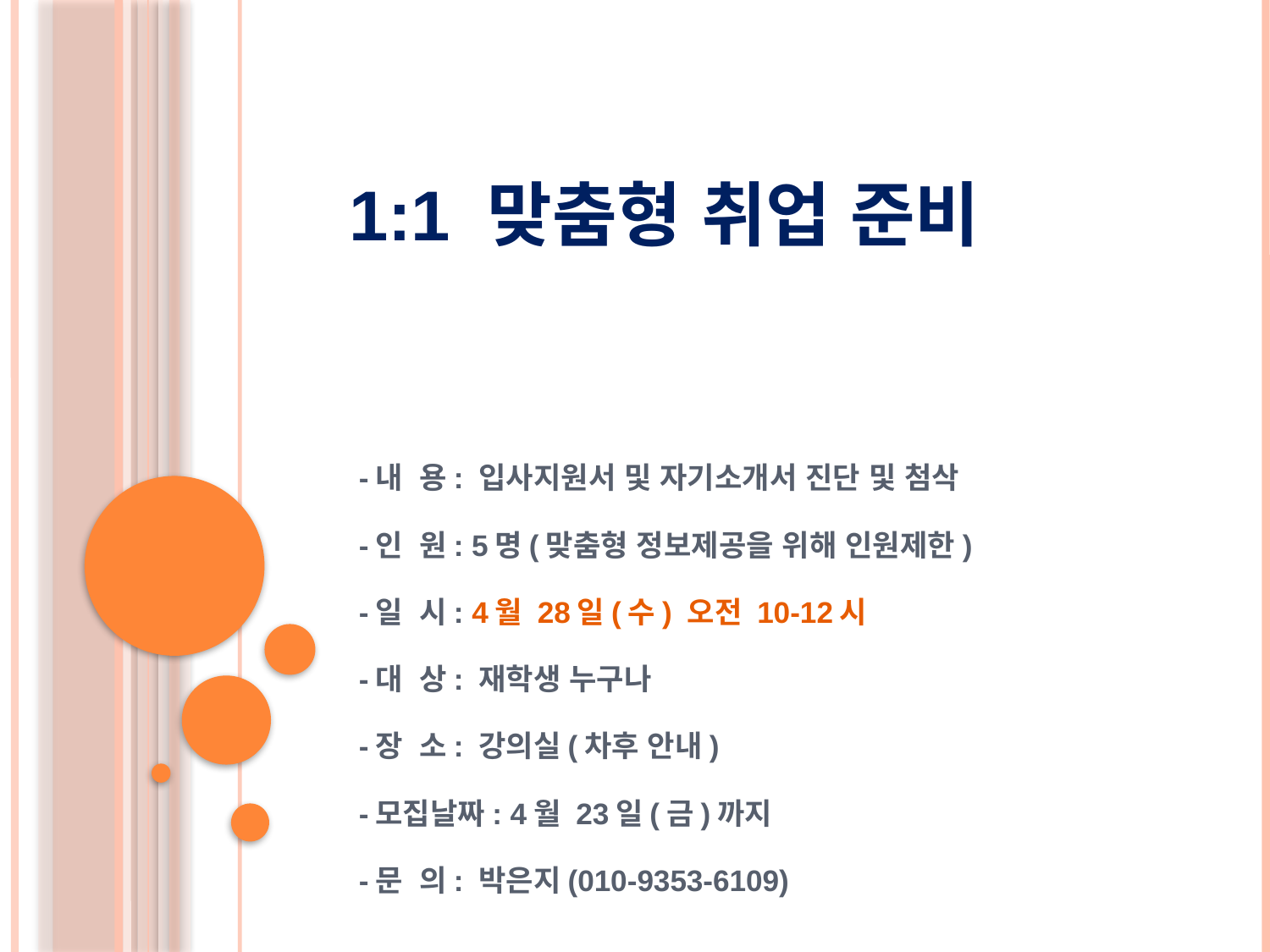

# 1:1 맞춤형 취업 준비

     -내  용: 입사지원서 및 자기소개서 진단 및 첨삭
     -인  원: 5명(맞춤형 정보제공을 위해 인원제한)
     -일  시: 4월 28일(수) 오전 10-12시
     -대  상: 재학생 누구나
     -장  소: 강의실(차후 안내)
     -모집날짜: 4월 23일(금)까지
     -문  의: 박은지(010-9353-6109)